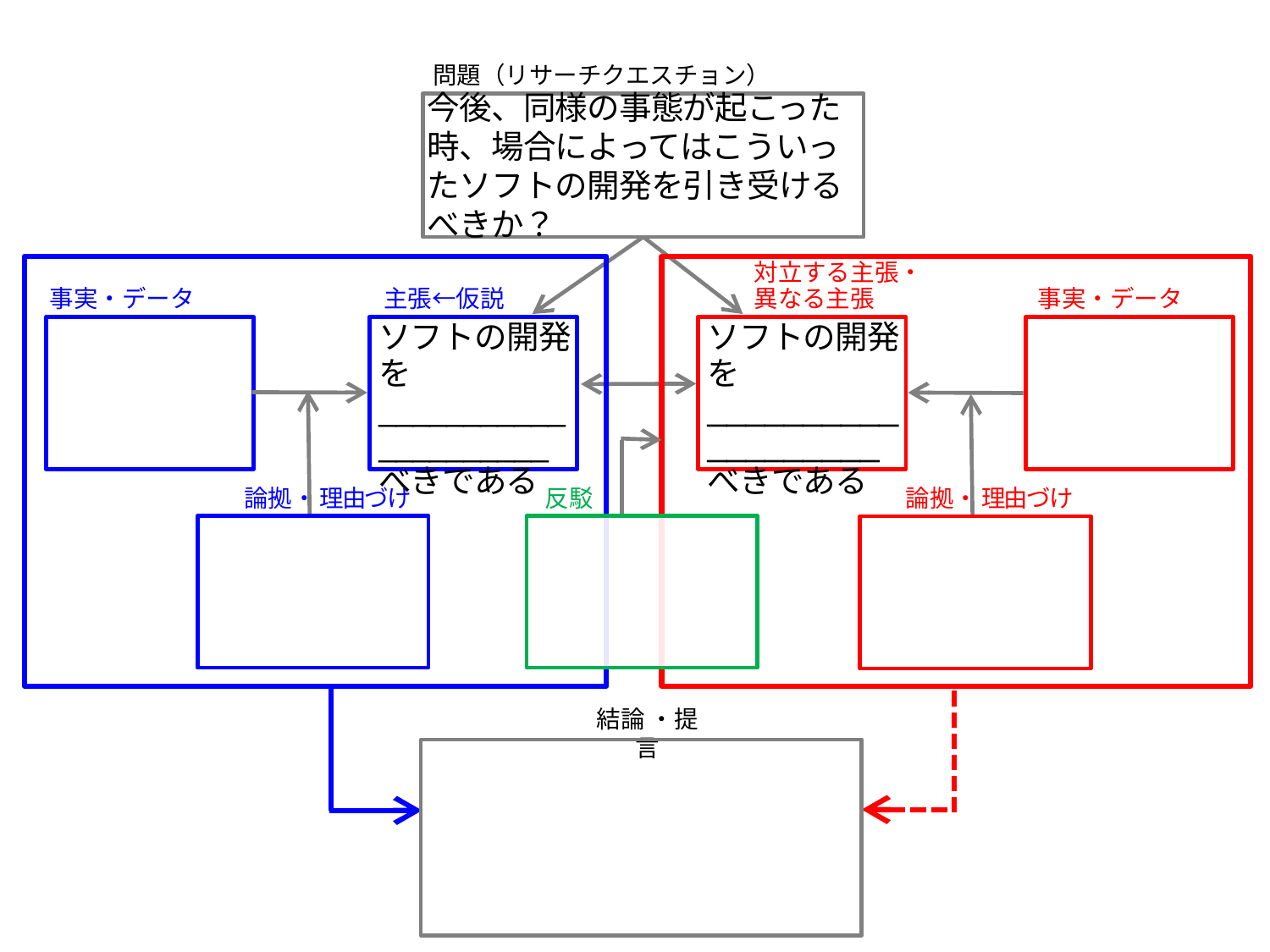

問題（リサーチクエスチョン）
今後、同様の事態が起こった時、場合によってはこういったソフトの開発を引き受けるべきか？
対立する主張・
異なる主張

事実・データ
事実・データ
主張←仮説

ソフトの開発を
_____________________
べきである
ソフトの開発を
___________________
べきである

論拠・理由づけ
反駁
論拠・理由づけ

結論・提言